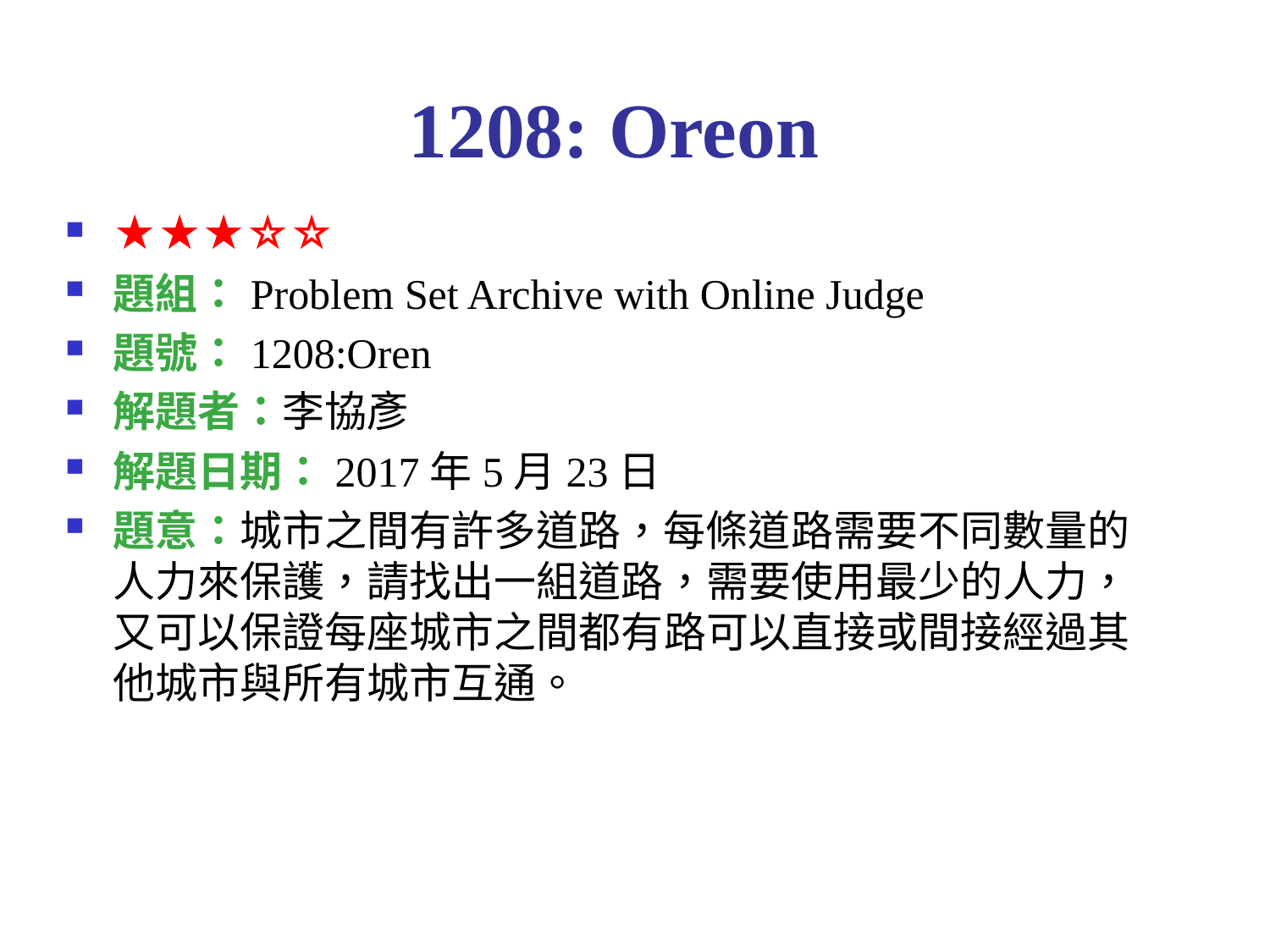

# 1208: Oreon
★★★☆☆
題組：Problem Set Archive with Online Judge
題號：1208:Oren
解題者：李協彥
解題日期：2017年5月23日
題意：城市之間有許多道路，每條道路需要不同數量的人力來保護，請找出一組道路，需要使用最少的人力，又可以保證每座城市之間都有路可以直接或間接經過其他城市與所有城市互通。